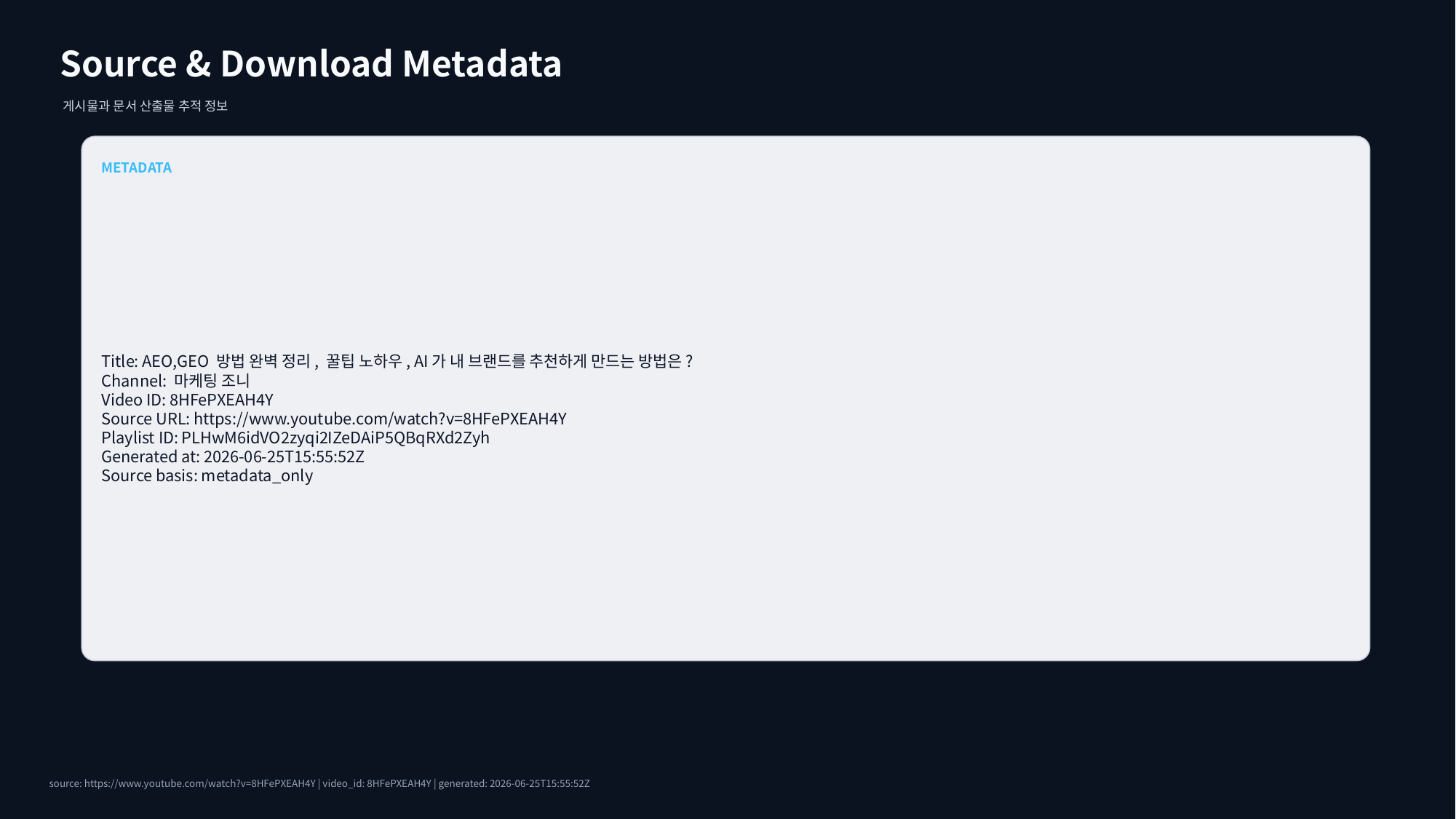

Source & Download Metadata
게시물과 문서 산출물 추적 정보

METADATA
Title: AEO,GEO 방법 완벽 정리, 꿀팁 노하우, AI가 내 브랜드를 추천하게 만드는 방법은?
Channel: 마케팅 조니
Video ID: 8HFePXEAH4Y
Source URL: https://www.youtube.com/watch?v=8HFePXEAH4Y
Playlist ID: PLHwM6idVO2zyqi2IZeDAiP5QBqRXd2Zyh
Generated at: 2026-06-25T15:55:52Z
Source basis: metadata_only
source: https://www.youtube.com/watch?v=8HFePXEAH4Y | video_id: 8HFePXEAH4Y | generated: 2026-06-25T15:55:52Z